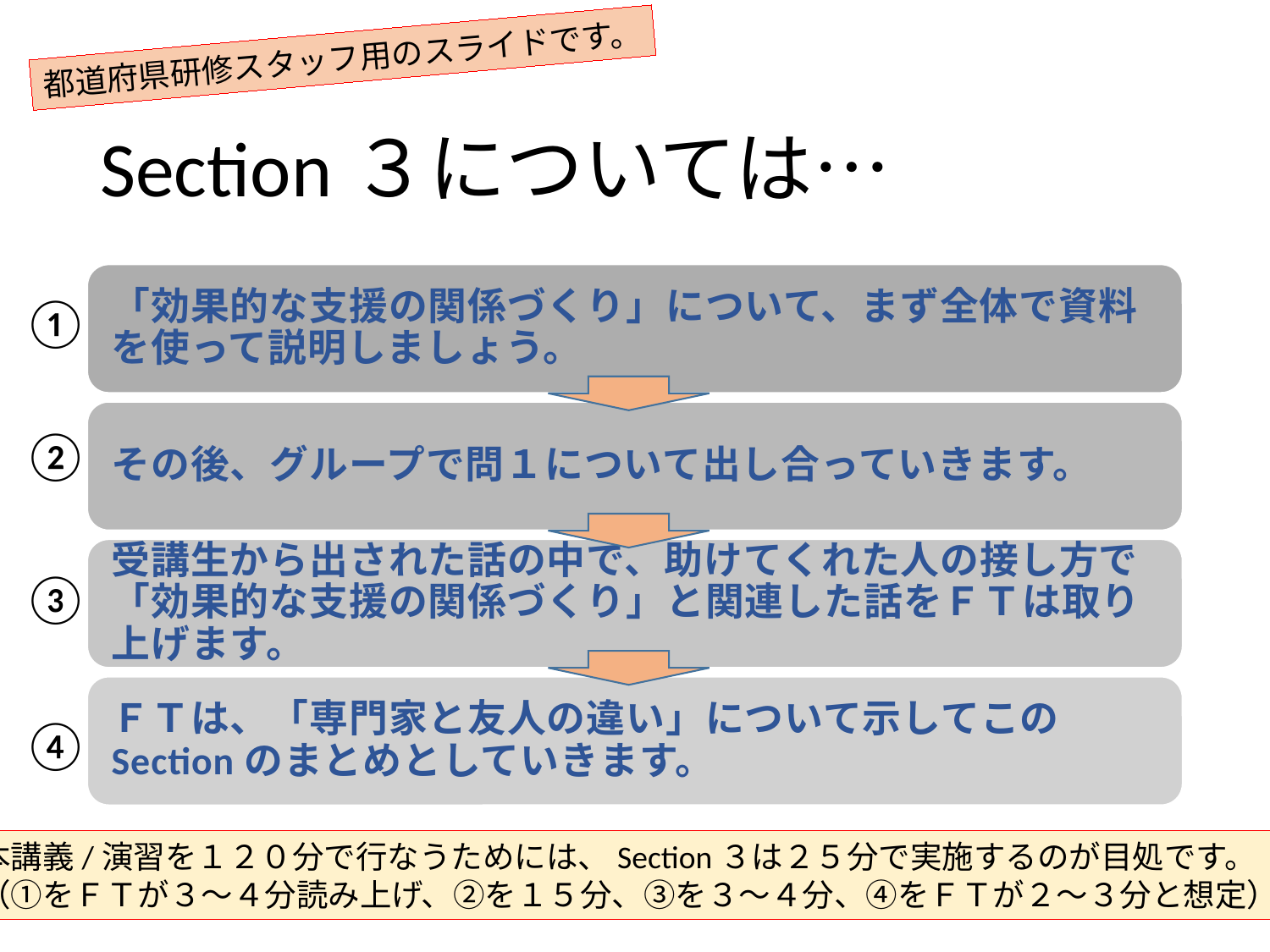

都道府県研修スタッフ用のスライドです。
# Section３については…
「効果的な支援の関係づくり」について、まず全体で資料を使って説明しましょう。
その後、グループで問１について出し合っていきます。
受講生から出された話の中で、助けてくれた人の接し方で「効果的な支援の関係づくり」と関連した話をＦＴは取り上げます。
ＦＴは、「専門家と友人の違い」について示してこのSectionのまとめとしていきます。
①

②

③

④
本講義/演習を１２０分で行なうためには、Section３は２５分で実施するのが目処です。
（①をＦＴが３～４分読み上げ、②を１５分、③を３～４分、④をＦＴが２～３分と想定）
26